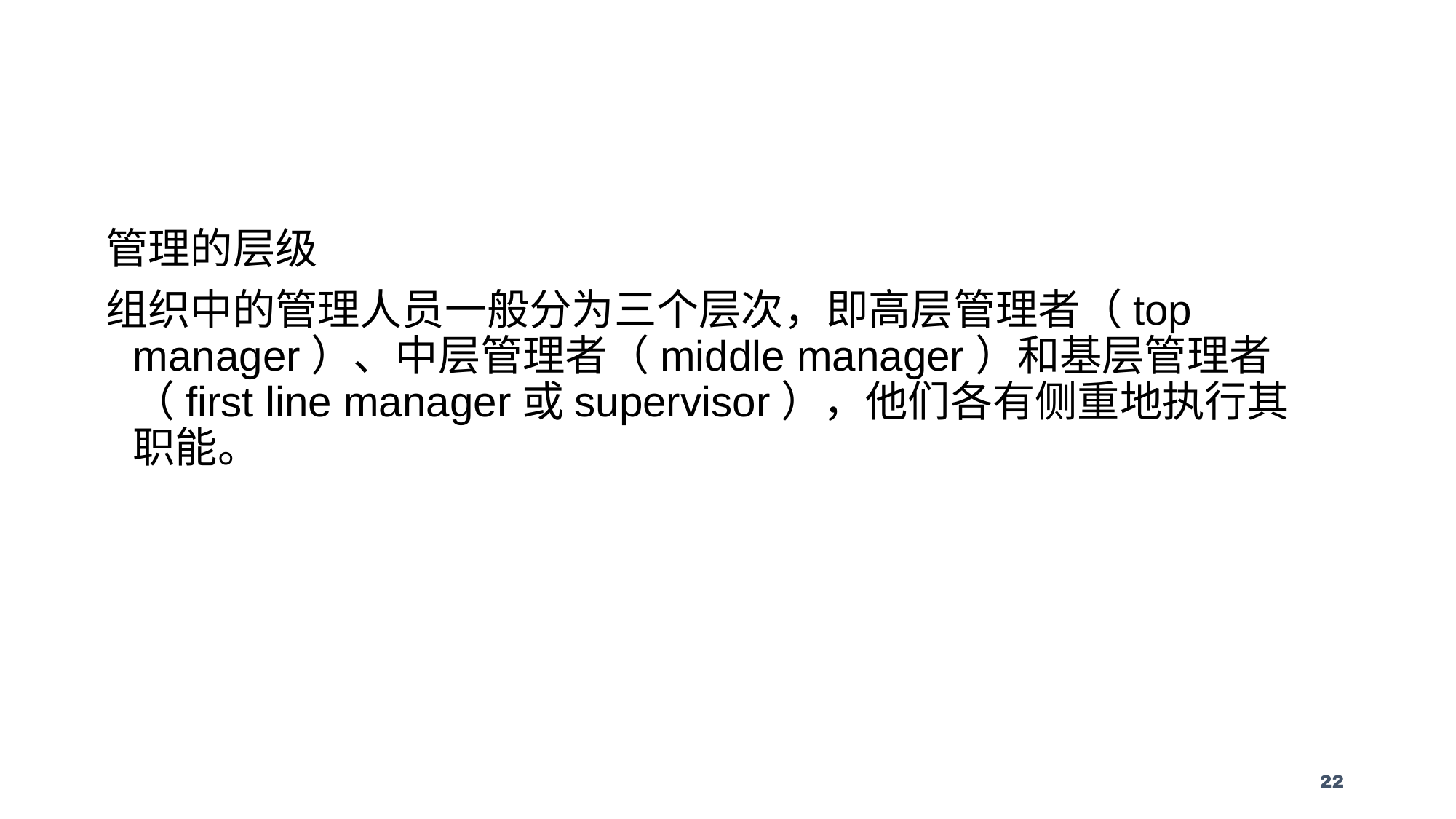

管理的层级
组织中的管理人员一般分为三个层次，即高层管理者（top manager）、中层管理者（middle manager）和基层管理者（first line manager或supervisor），他们各有侧重地执行其职能。
22